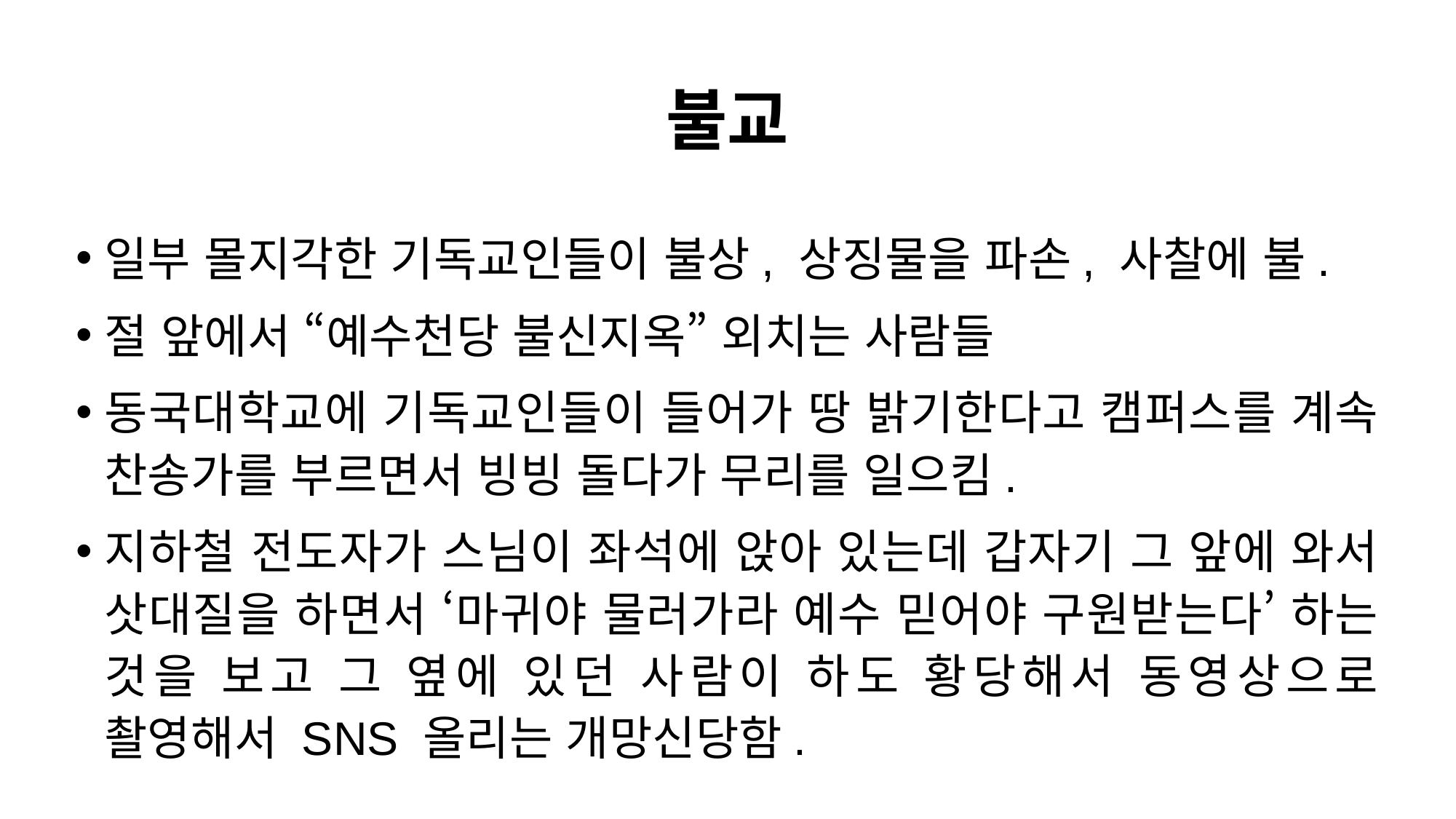

# 불교
일부 몰지각한 기독교인들이 불상, 상징물을 파손, 사찰에 불.
절 앞에서 “예수천당 불신지옥” 외치는 사람들
동국대학교에 기독교인들이 들어가 땅 밝기한다고 캠퍼스를 계속 찬송가를 부르면서 빙빙 돌다가 무리를 일으킴.
지하철 전도자가 스님이 좌석에 앉아 있는데 갑자기 그 앞에 와서 삿대질을 하면서 ‘마귀야 물러가라 예수 믿어야 구원받는다’ 하는 것을 보고 그 옆에 있던 사람이 하도 황당해서 동영상으로 촬영해서 SNS 올리는 개망신당함.